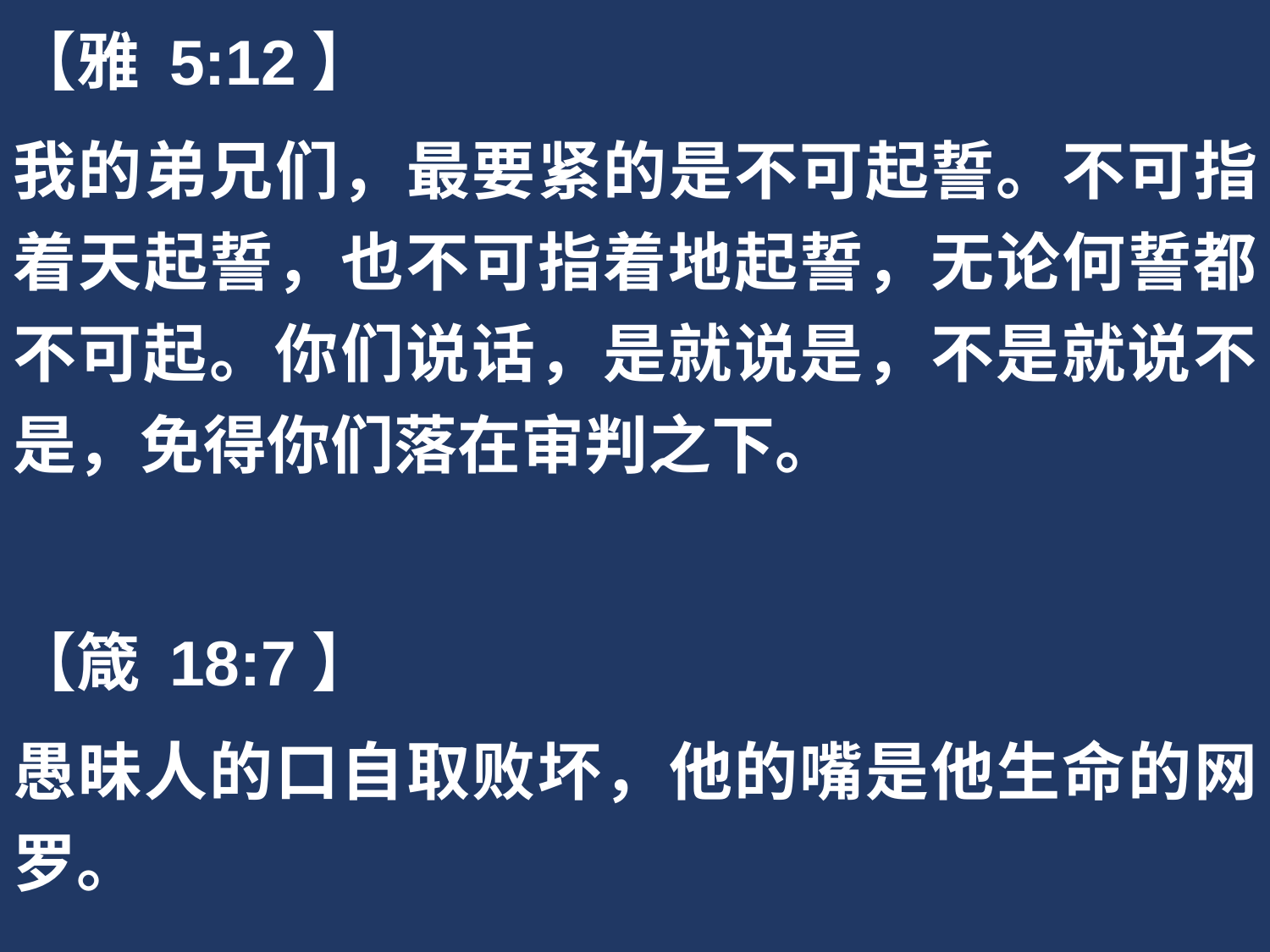

【雅 5:12】
我的弟兄们，最要紧的是不可起誓。不可指着天起誓，也不可指着地起誓，无论何誓都不可起。你们说话，是就说是，不是就说不是，免得你们落在审判之下。

【箴 18:7】
愚昧人的口自取败坏，他的嘴是他生命的网罗。